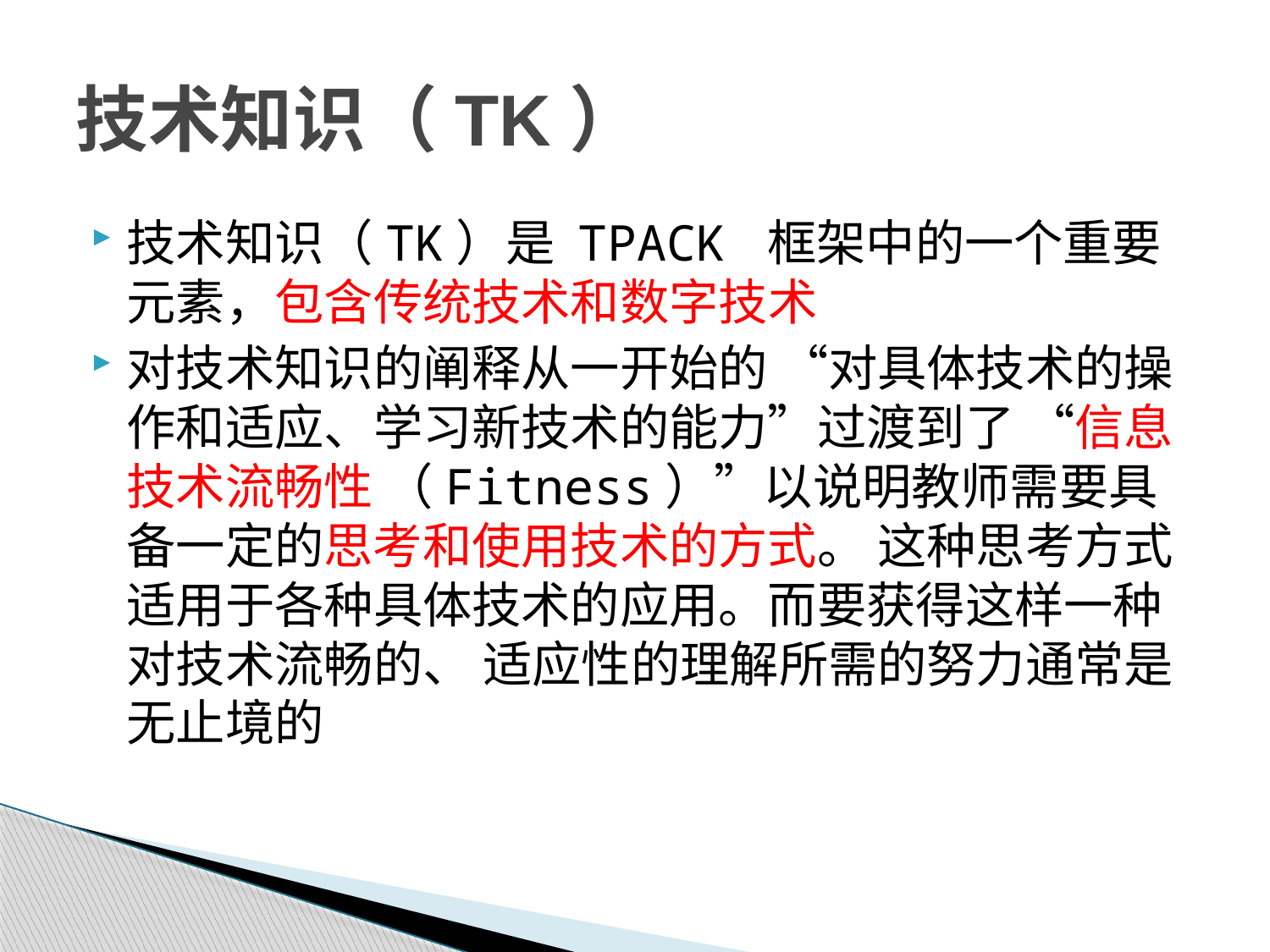

# 技术知识（TK）
技术知识（TK）是 TPACK 框架中的一个重要元素，包含传统技术和数字技术
对技术知识的阐释从一开始的 “对具体技术的操作和适应、学习新技术的能力”过渡到了 “信息技术流畅性 （Fitness）”以说明教师需要具备一定的思考和使用技术的方式。 这种思考方式适用于各种具体技术的应用。而要获得这样一种对技术流畅的、 适应性的理解所需的努力通常是无止境的